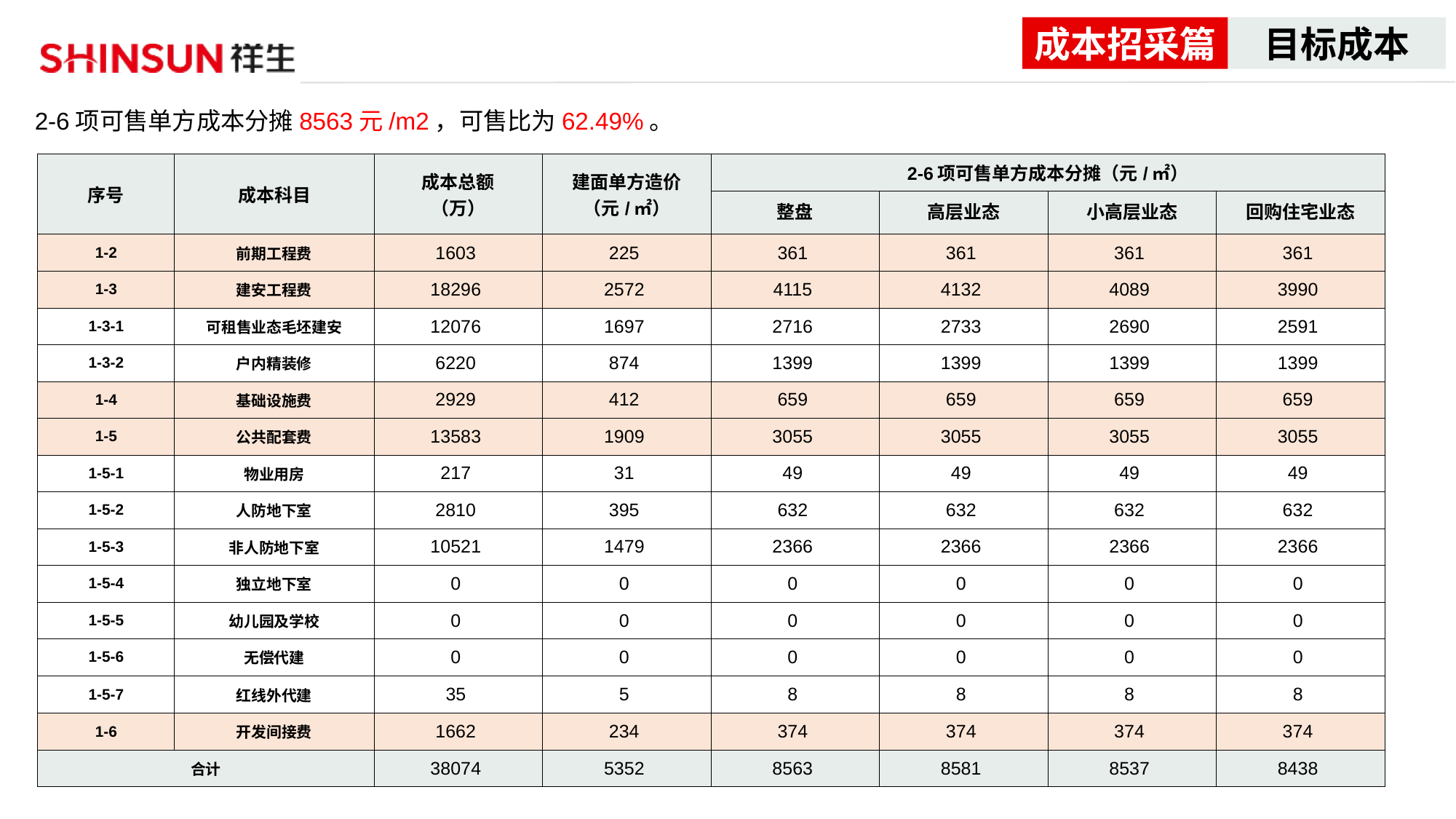

成本招采篇
目标成本
2-6项可售单方成本分摊8563元/m2，可售比为62.49%。
| 序号 | 成本科目 | 成本总额 （万） | 建面单方造价 （元/㎡） | 2-6项可售单方成本分摊（元/㎡） |  |  |  |
| --- | --- | --- | --- | --- | --- | --- | --- |
|  |  |  |  | 整盘 | 高层业态 | 小高层业态 | 回购住宅业态 |
| 1-2 | 前期工程费 | 1603 | 225 | 361 | 361 | 361 | 361 |
| 1-3 | 建安工程费 | 18296 | 2572 | 4115 | 4132 | 4089 | 3990 |
| 1-3-1 | 可租售业态毛坯建安 | 12076 | 1697 | 2716 | 2733 | 2690 | 2591 |
| 1-3-2 | 户内精装修 | 6220 | 874 | 1399 | 1399 | 1399 | 1399 |
| 1-4 | 基础设施费 | 2929 | 412 | 659 | 659 | 659 | 659 |
| 1-5 | 公共配套费 | 13583 | 1909 | 3055 | 3055 | 3055 | 3055 |
| 1-5-1 | 物业用房 | 217 | 31 | 49 | 49 | 49 | 49 |
| 1-5-2 | 人防地下室 | 2810 | 395 | 632 | 632 | 632 | 632 |
| 1-5-3 | 非人防地下室 | 10521 | 1479 | 2366 | 2366 | 2366 | 2366 |
| 1-5-4 | 独立地下室 | 0 | 0 | 0 | 0 | 0 | 0 |
| 1-5-5 | 幼儿园及学校 | 0 | 0 | 0 | 0 | 0 | 0 |
| 1-5-6 | 无偿代建 | 0 | 0 | 0 | 0 | 0 | 0 |
| 1-5-7 | 红线外代建 | 35 | 5 | 8 | 8 | 8 | 8 |
| 1-6 | 开发间接费 | 1662 | 234 | 374 | 374 | 374 | 374 |
| 合计 |  | 38074 | 5352 | 8563 | 8581 | 8537 | 8438 |